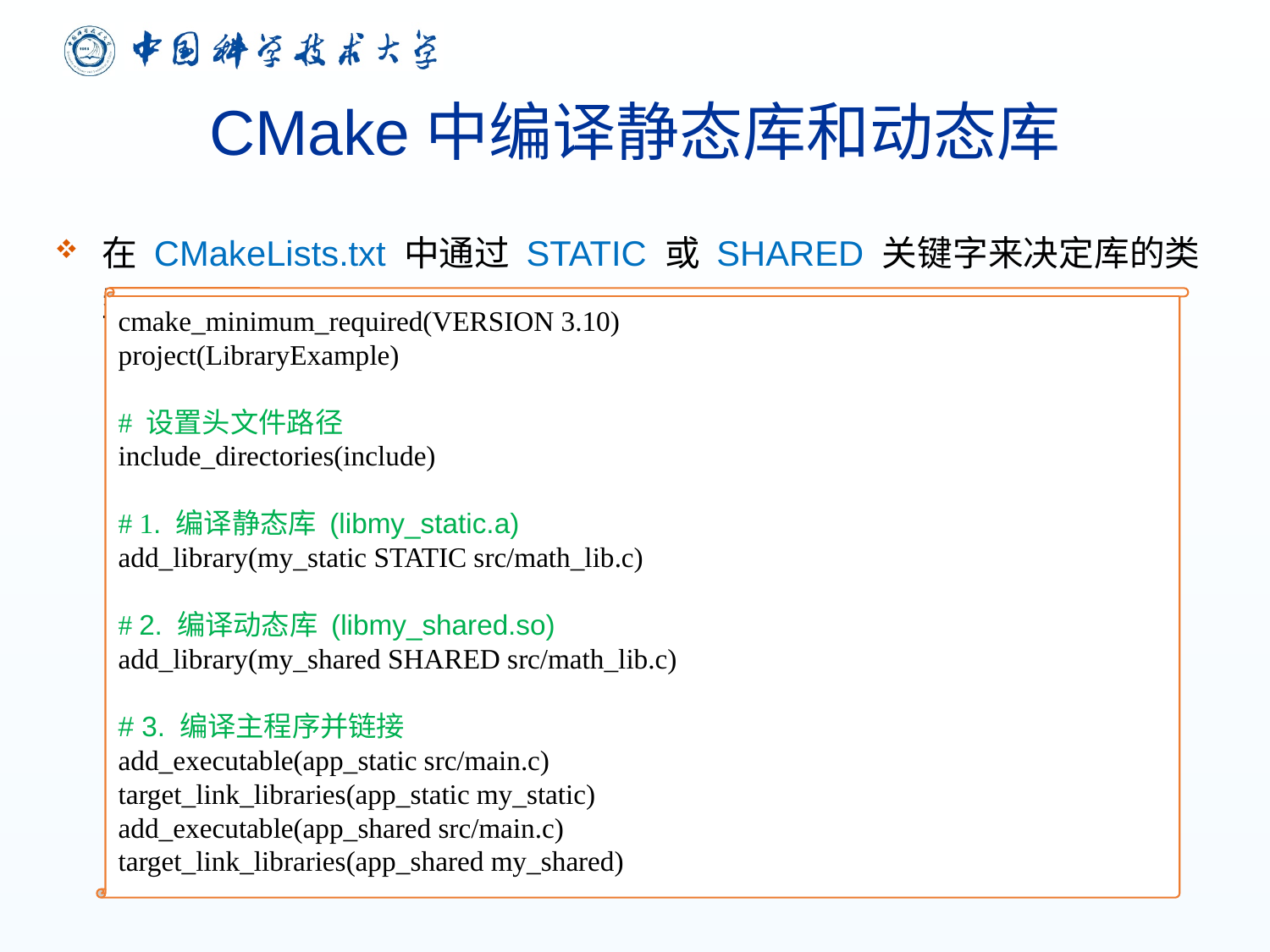

# CMake中编译静态库和动态库
在 CMakeLists.txt 中通过 STATIC 或 SHARED 关键字来决定库的类型
cmake_minimum_required(VERSION 3.10)
project(LibraryExample)

# 设置头文件路径
include_directories(include)

# 1. 编译静态库 (libmy_static.a)
add_library(my_static STATIC src/math_lib.c)

# 2. 编译动态库 (libmy_shared.so)
add_library(my_shared SHARED src/math_lib.c)

# 3. 编译主程序并链接
add_executable(app_static src/main.c)
target_link_libraries(app_static my_static)
add_executable(app_shared src/main.c)
target_link_libraries(app_shared my_shared)